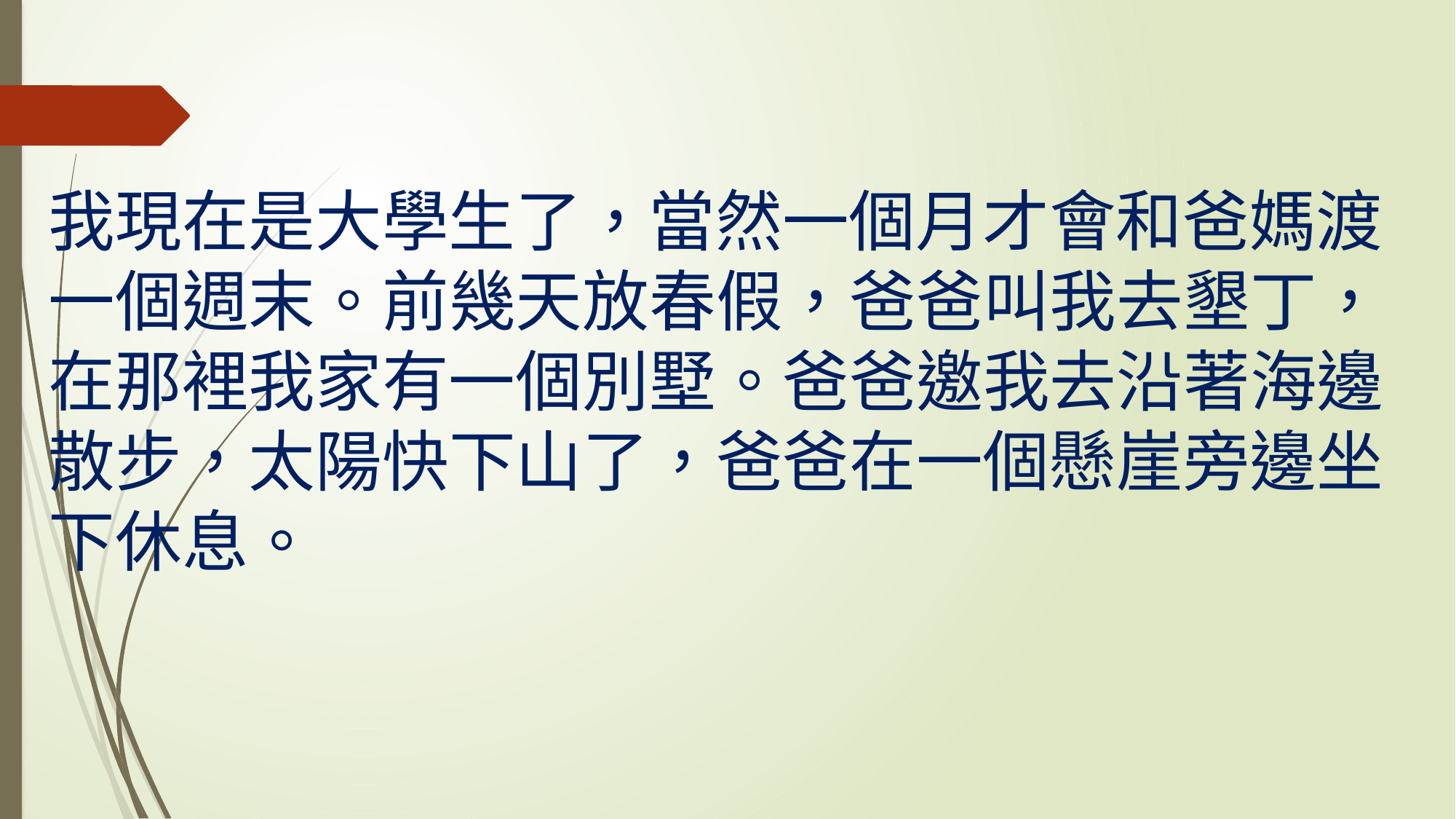

我現在是大學生了，當然一個月才會和爸媽渡一個週末。前幾天放春假，爸爸叫我去墾丁，在那裡我家有一個別墅。爸爸邀我去沿著海邊散步，太陽快下山了，爸爸在一個懸崖旁邊坐下休息。
#